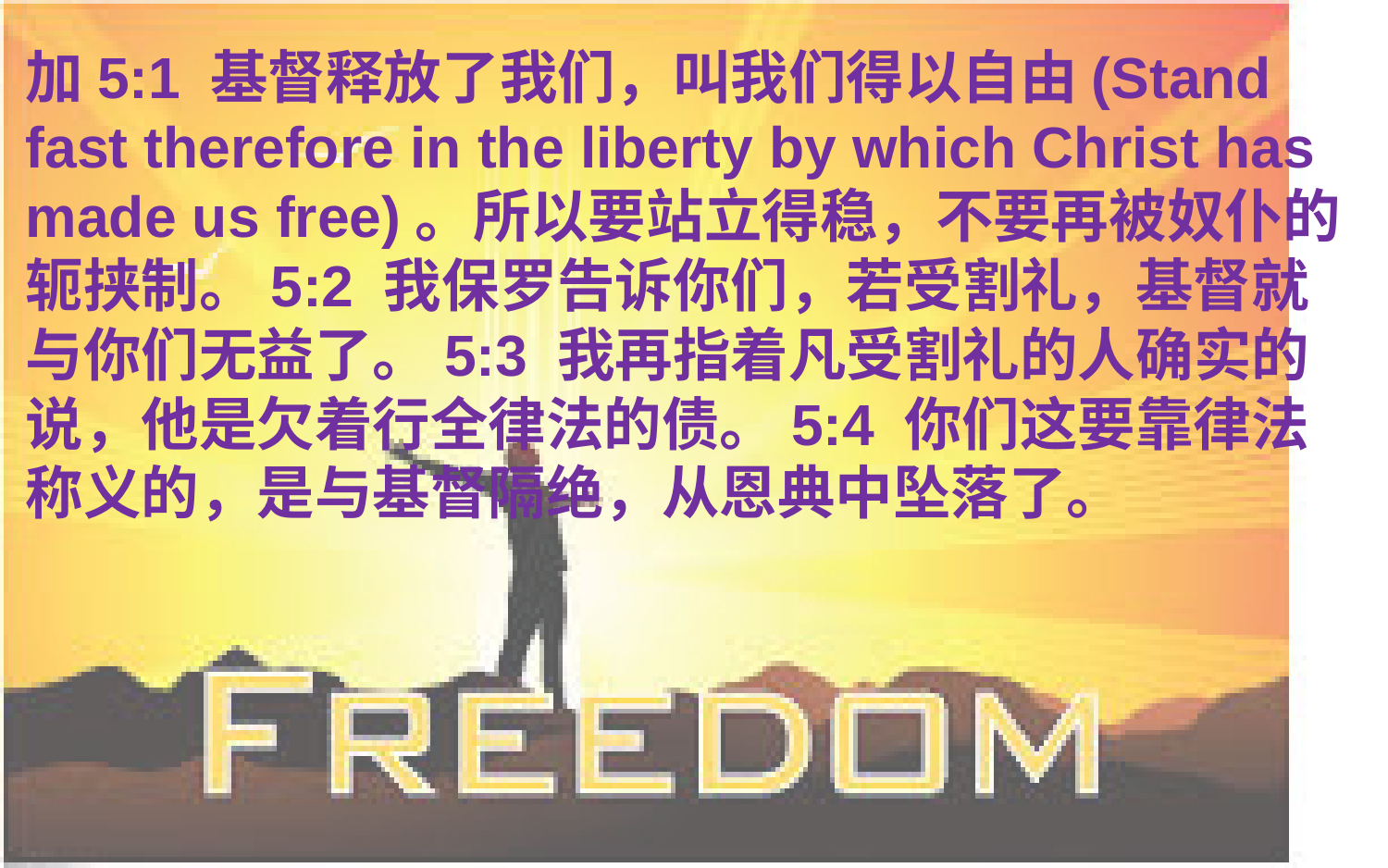

加5:1 基督释放了我们，叫我们得以自由(Stand fast therefore in the liberty by which Christ has made us free)。所以要站立得稳，不要再被奴仆的轭挟制。5:2 我保罗告诉你们，若受割礼，基督就与你们无益了。5:3 我再指着凡受割礼的人确实的说，他是欠着行全律法的债。5:4 你们这要靠律法称义的，是与基督隔绝，从恩典中坠落了。